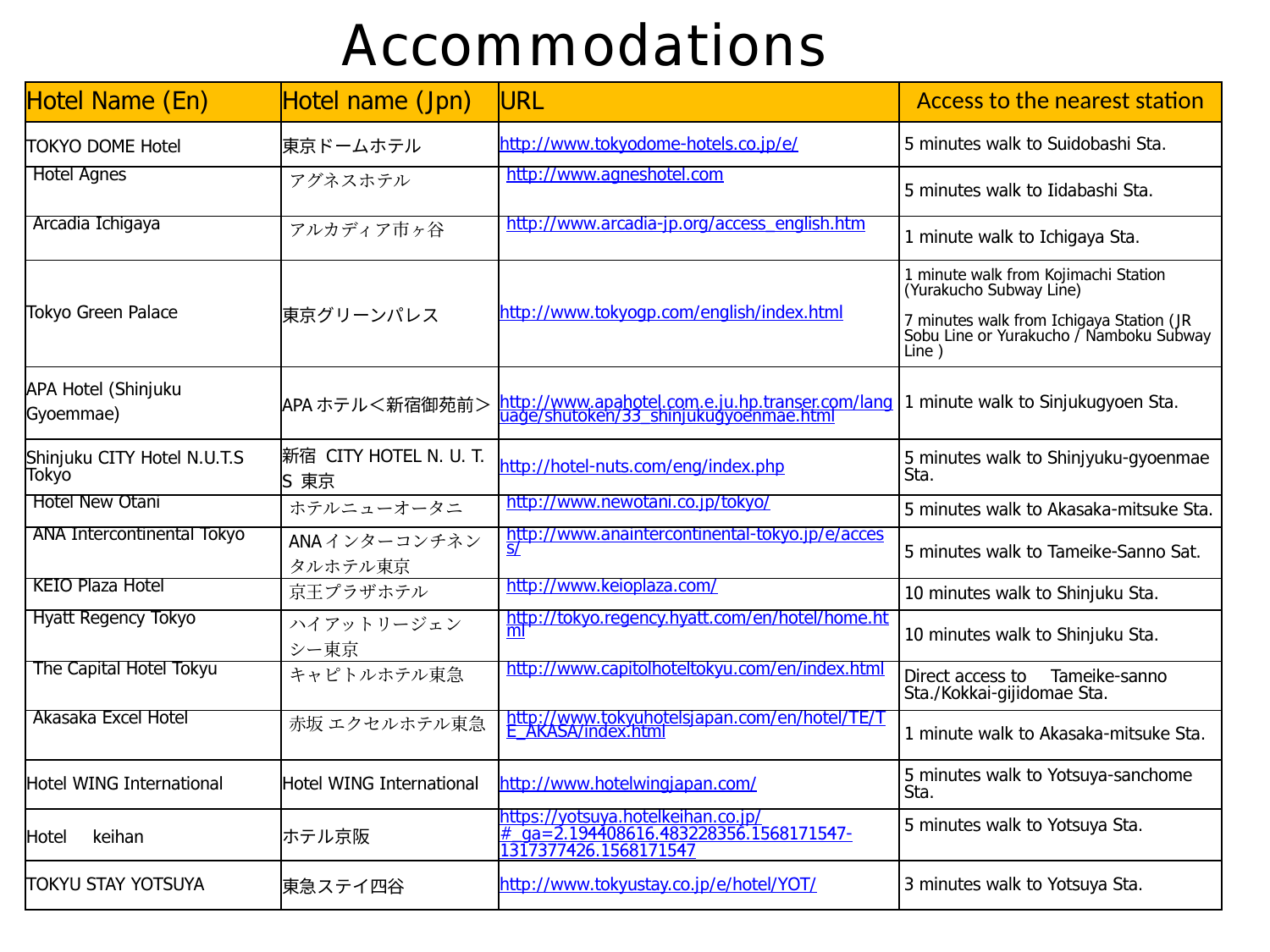

# Accommodations
| Hotel Name (En) | Hotel name (Jpn) | URL | Access to the nearest station |
| --- | --- | --- | --- |
| TOKYO DOME Hotel | 東京ドームホテル | http://www.tokyodome-hotels.co.jp/e/ | 5 minutes walk to Suidobashi Sta. |
| Hotel Agnes | アグネスホテル | http://www.agneshotel.com | 5 minutes walk to Iidabashi Sta. |
| Arcadia Ichigaya | アルカディア市ヶ谷 | http://www.arcadia-jp.org/access\_english.htm | 1 minute walk to Ichigaya Sta. |
| Tokyo Green Palace | 東京グリーンパレス | http://www.tokyogp.com/english/index.html | 1 minute walk from Kojimachi Station (Yurakucho Subway Line) 7 minutes walk from Ichigaya Station (JR Sobu Line or Yurakucho / Namboku Subway Line ) |
| APA Hotel (Shinjuku Gyoemmae) | APAホテル＜新宿御苑前＞ | http://www.apahotel.com.e.ju.hp.transer.com/language/shutoken/33\_shinjukugyoenmae.html | 1 minute walk to Sinjukugyoen Sta. |
| Shinjuku CITY Hotel N.U.T.S Tokyo | 新宿 CITY HOTEL N. U. T. S 東京 | http://hotel-nuts.com/eng/index.php | 5 minutes walk to Shinjyuku-gyoenmae Sta. |
| Hotel New Otani | ホテルニューオータニ | http://www.newotani.co.jp/tokyo/ | 5 minutes walk to Akasaka-mitsuke Sta. |
| ANA Intercontinental Tokyo | ANAインターコンチネンタルホテル東京 | http://www.anaintercontinental-tokyo.jp/e/access/ | 5 minutes walk to Tameike-Sanno Sat. |
| KEIO Plaza Hotel | 京王プラザホテル | http://www.keioplaza.com/ | 10 minutes walk to Shinjuku Sta. |
| Hyatt Regency Tokyo | ハイアットリージェンシー東京 | http://tokyo.regency.hyatt.com/en/hotel/home.html | 10 minutes walk to Shinjuku Sta. |
| The Capital Hotel Tokyu | キャピトルホテル東急 | http://www.capitolhoteltokyu.com/en/index.html | Direct access to　Tameike-sanno Sta./Kokkai-gijidomae Sta. |
| Akasaka Excel Hotel | 赤坂 エクセルホテル東急 | http://www.tokyuhotelsjapan.com/en/hotel/TE/TE\_AKASA/index.html | 1 minute walk to Akasaka-mitsuke Sta. |
| Hotel WING International | Hotel WING International | http://www.hotelwingjapan.com/ | 5 minutes walk to Yotsuya-sanchome Sta. |
| Hotel　keihan | ホテル京阪 | https://yotsuya.hotelkeihan.co.jp/#\_ga=2.194408616.483228356.1568171547-1317377426.1568171547 | 5 minutes walk to Yotsuya Sta. |
| TOKYU STAY YOTSUYA | 東急ステイ四谷 | http://www.tokyustay.co.jp/e/hotel/YOT/ | 3 minutes walk to Yotsuya Sta. |